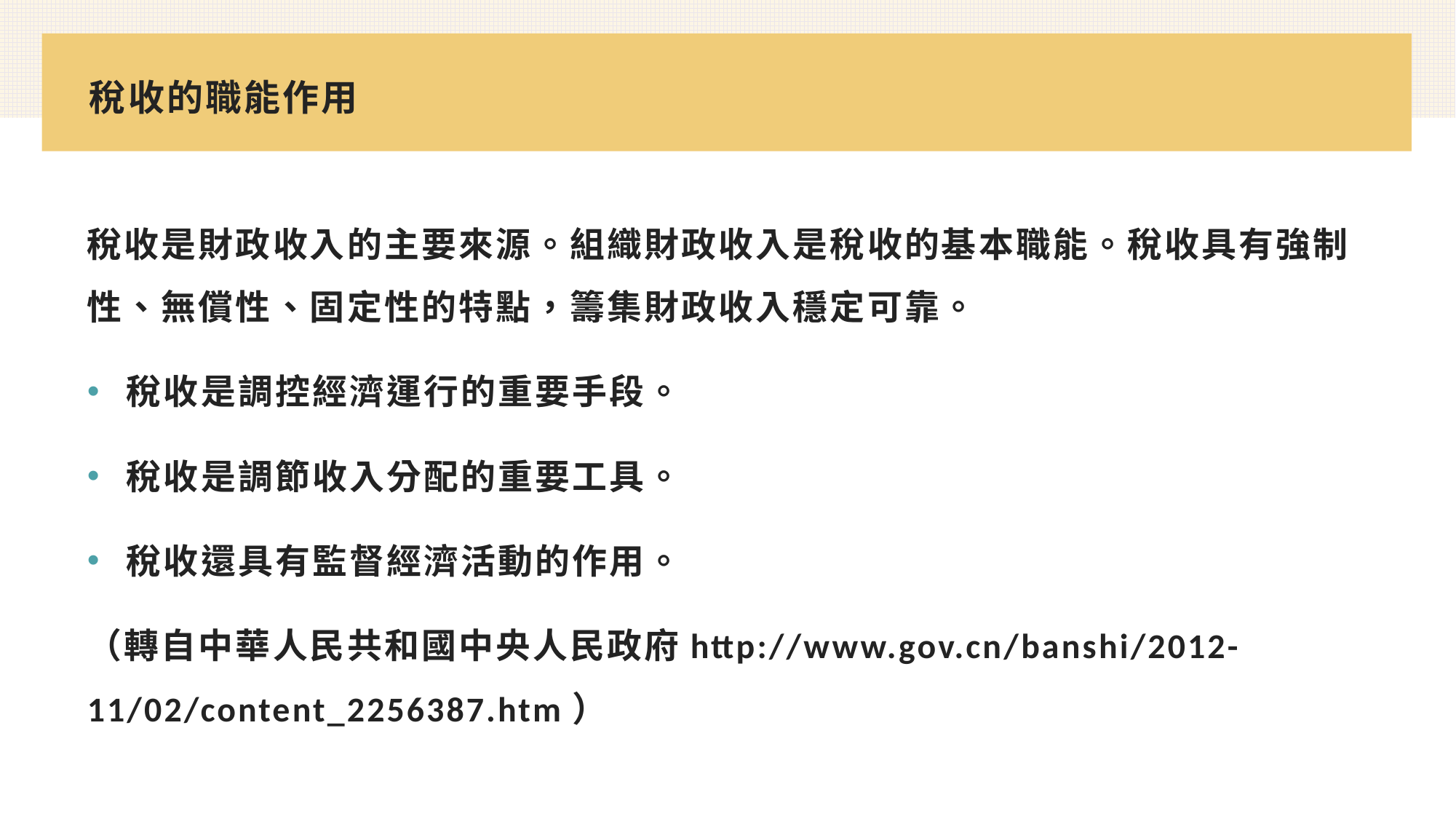

# 稅收的職能作用
稅收是財政收入的主要來源。組織財政收入是稅收的基本職能。稅收具有強制性、無償性、固定性的特點，籌集財政收入穩定可靠。
稅收是調控經濟運行的重要手段。
稅收是調節收入分配的重要工具。
稅收還具有監督經濟活動的作用。
（轉自中華人民共和國中央人民政府http://www.gov.cn/banshi/2012-11/02/content_2256387.htm）